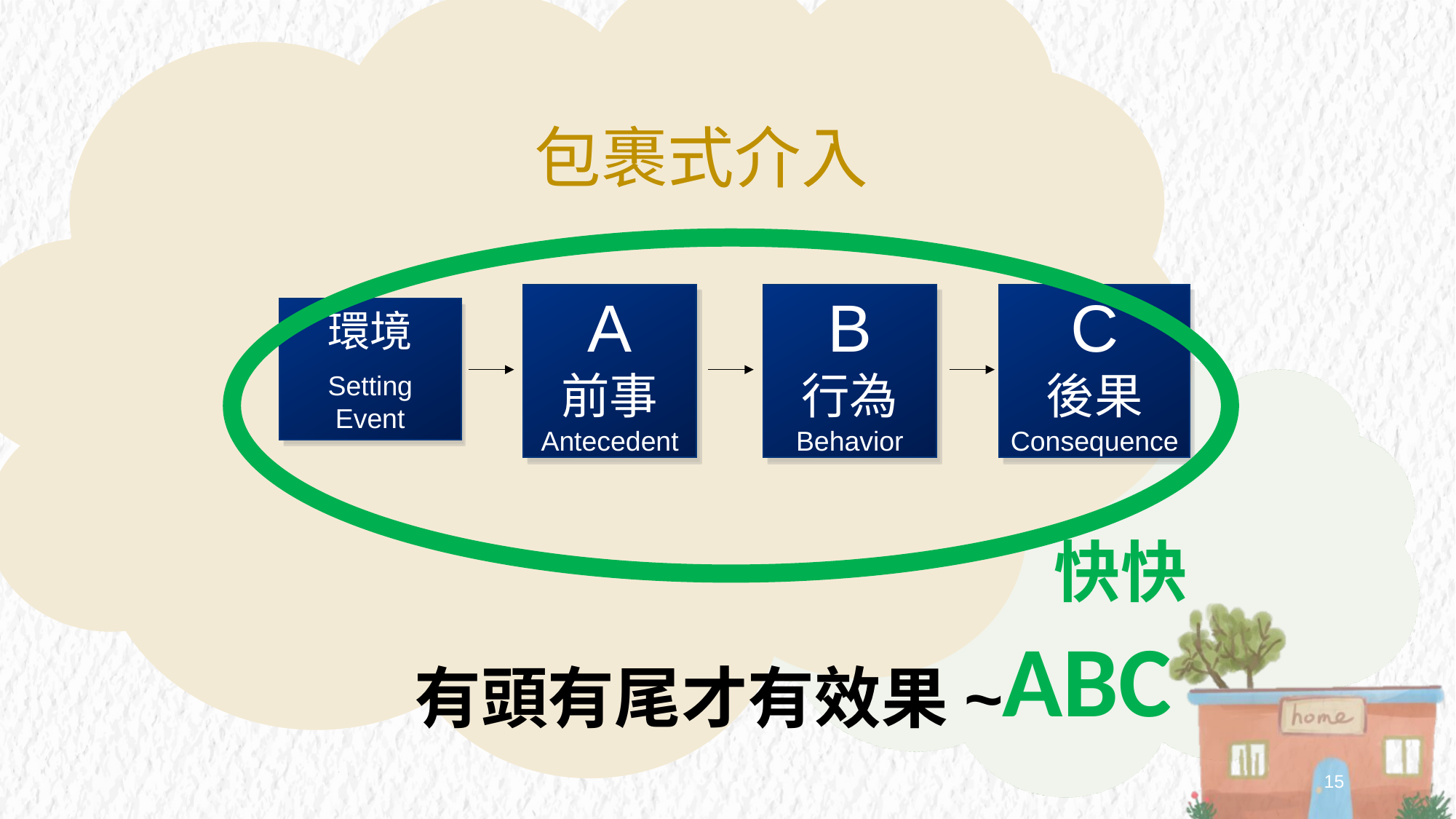

# 包裹式介入

A
前事
Antecedent
B
行為
Behavior
C
後果
Consequence
環境
Setting Event
 快快ABC
有頭有尾才有效果~
15